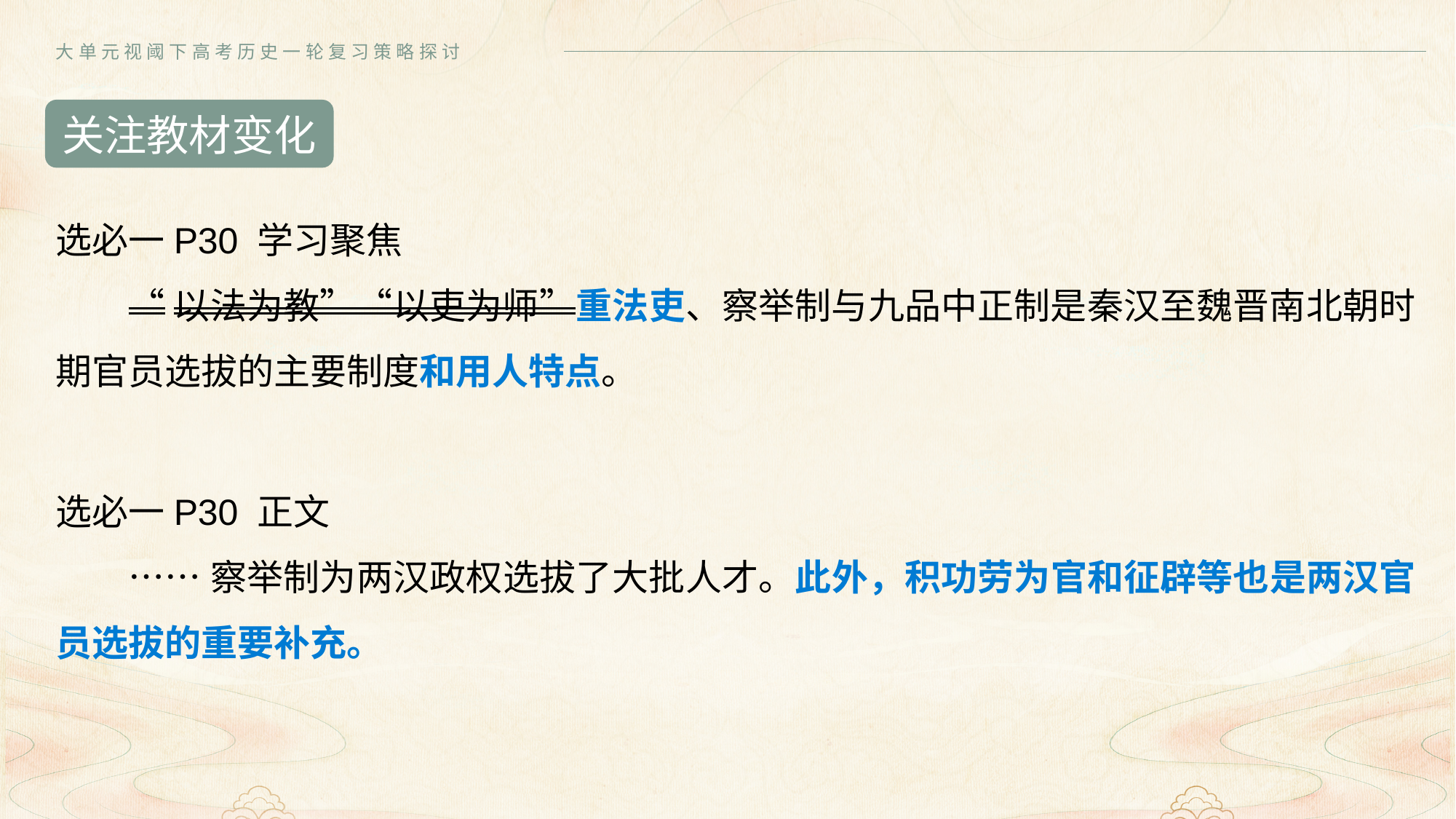

大单元视阈下高考历史一轮复习策略探讨
关注教材变化
选必一P30 学习聚焦
“以法为教”“以吏为师”重法吏、察举制与九品中正制是秦汉至魏晋南北朝时期官员选拔的主要制度和用人特点。
选必一P30 正文
……察举制为两汉政权选拔了大批人才。此外，积功劳为官和征辟等也是两汉官员选拔的重要补充。